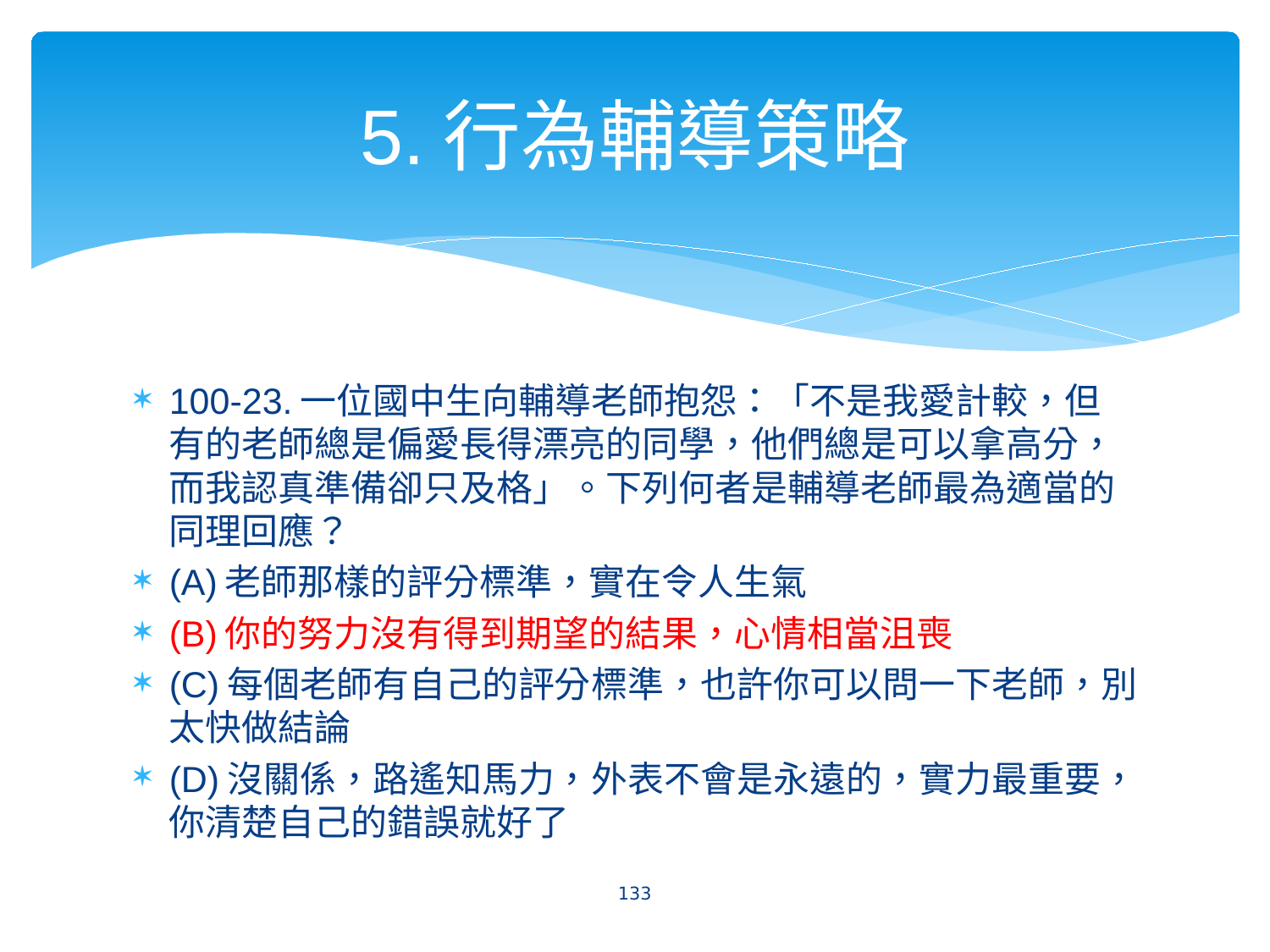

100-23.一位國中生向輔導老師抱怨：「不是我愛計較，但有的老師總是偏愛長得漂亮的同學，他們總是可以拿高分，而我認真準備卻只及格」。下列何者是輔導老師最為適當的同理回應？
(A)老師那樣的評分標準，實在令人生氣
(B)你的努力沒有得到期望的結果，心情相當沮喪
(C)每個老師有自己的評分標準，也許你可以問一下老師，別太快做結論
(D)沒關係，路遙知馬力，外表不會是永遠的，實力最重要，你清楚自己的錯誤就好了

5.行為輔導策略
133